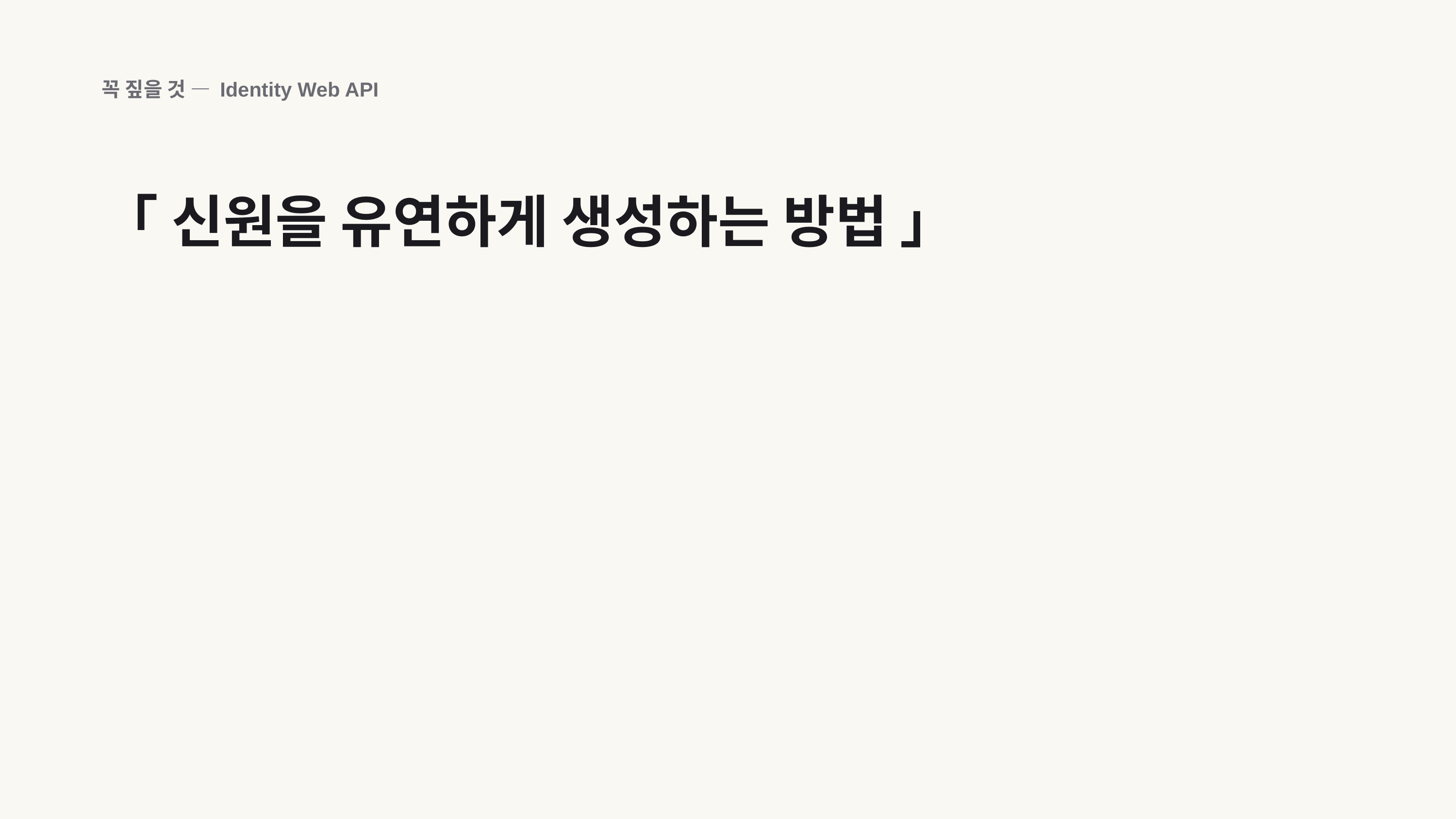

꼭 짚을 것 — Identity Web API
「 신원을 유연하게 생성하는 방법 」